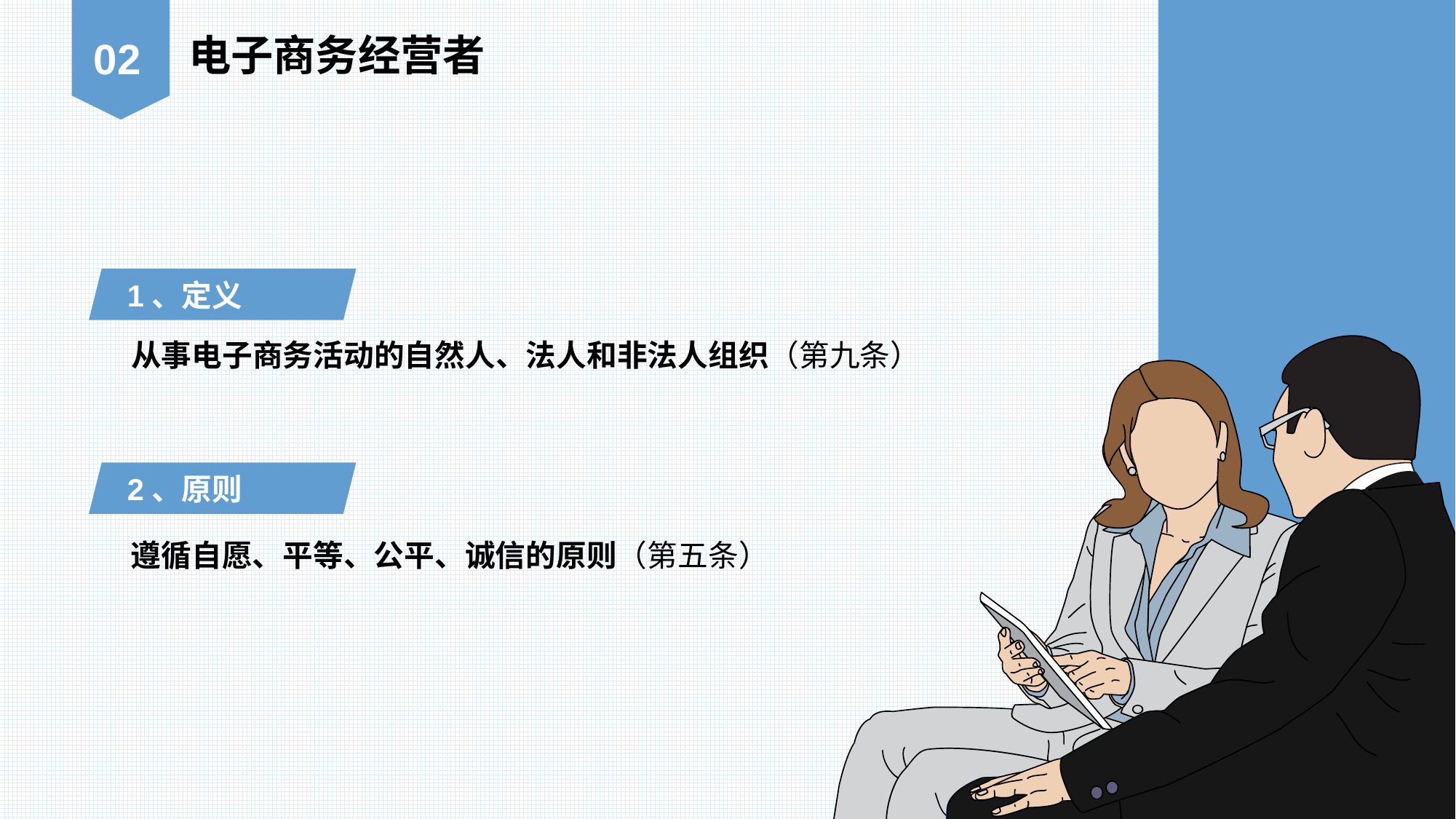

电子商务经营者
02
1、定义
从事电子商务活动的自然人、法人和非法人组织（第九条）

2、原则
遵循自愿、平等、公平、诚信的原则（第五条）